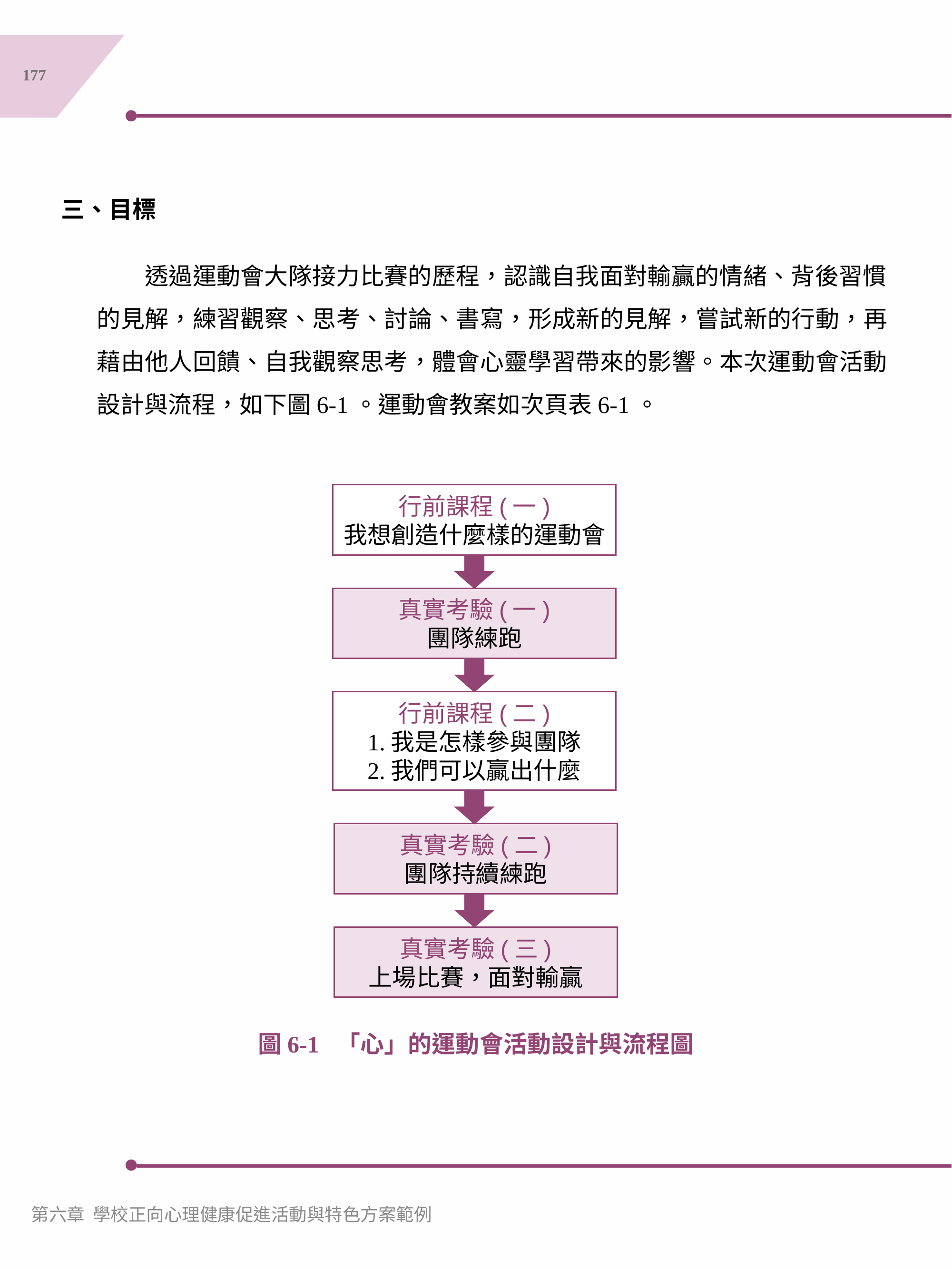

177
三、目標
　　透過運動會大隊接力比賽的歷程，認識自我面對輸贏的情緒、背後習慣的見解，練習觀察、思考、討論、書寫，形成新的見解，嘗試新的行動，再藉由他人回饋、自我觀察思考，體會心靈學習帶來的影響。本次運動會活動設計與流程，如下圖6-1。運動會教案如次頁表6-1。
行前課程(一)
我想創造什麼樣的運動會

真實考驗(一)
團隊練跑

行前課程(二)
1.我是怎樣參與團隊
2.我們可以贏出什麼

真實考驗(二)
團隊持續練跑

真實考驗(三)
上場比賽，面對輸贏
圖6-1  「心」的運動會活動設計與流程圖
第六章  學校正向心理健康促進活動與特色方案範例